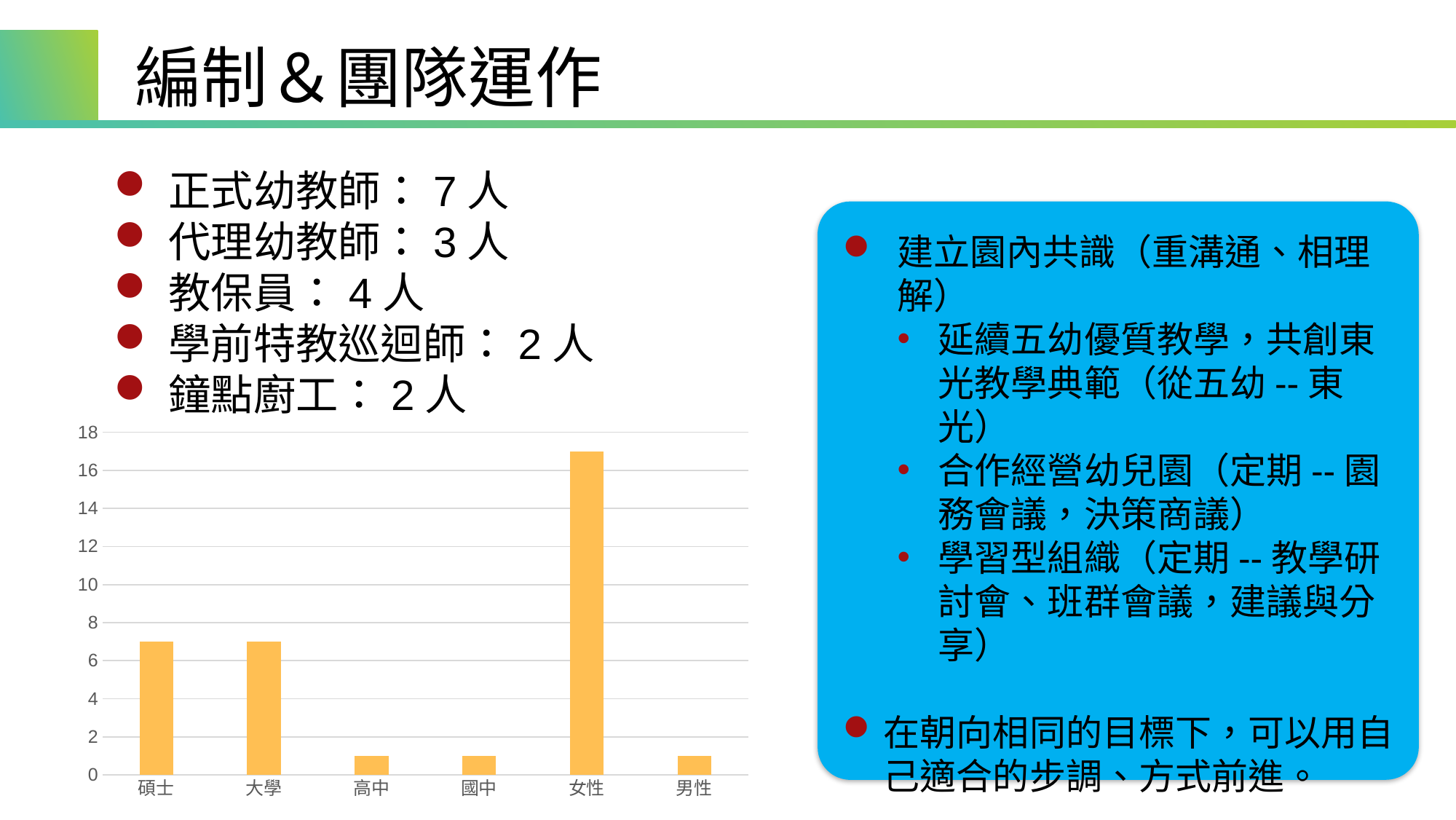

編制＆團隊運作

正式幼教師：7人
代理幼教師：3人
教保員：4人
學前特教巡迴師：2人
鐘點廚工：2人

建立園內共識（重溝通、相理解）
延續五幼優質教學，共創東光教學典範（從五幼--東光）
合作經營幼兒園（定期--園務會議，決策商議）
學習型組織（定期--教學研討會、班群會議，建議與分享）

在朝向相同的目標下，可以用自己適合的步調、方式前進。

### Chart

| Category | 數列 1 |
|---|---|
| 碩士 | 7.0 |
| 大學 | 7.0 |
| 高中 | 1.0 |
| 國中 | 1.0 |
| 女性 | 17.0 |
| 男性 | 1.0 |